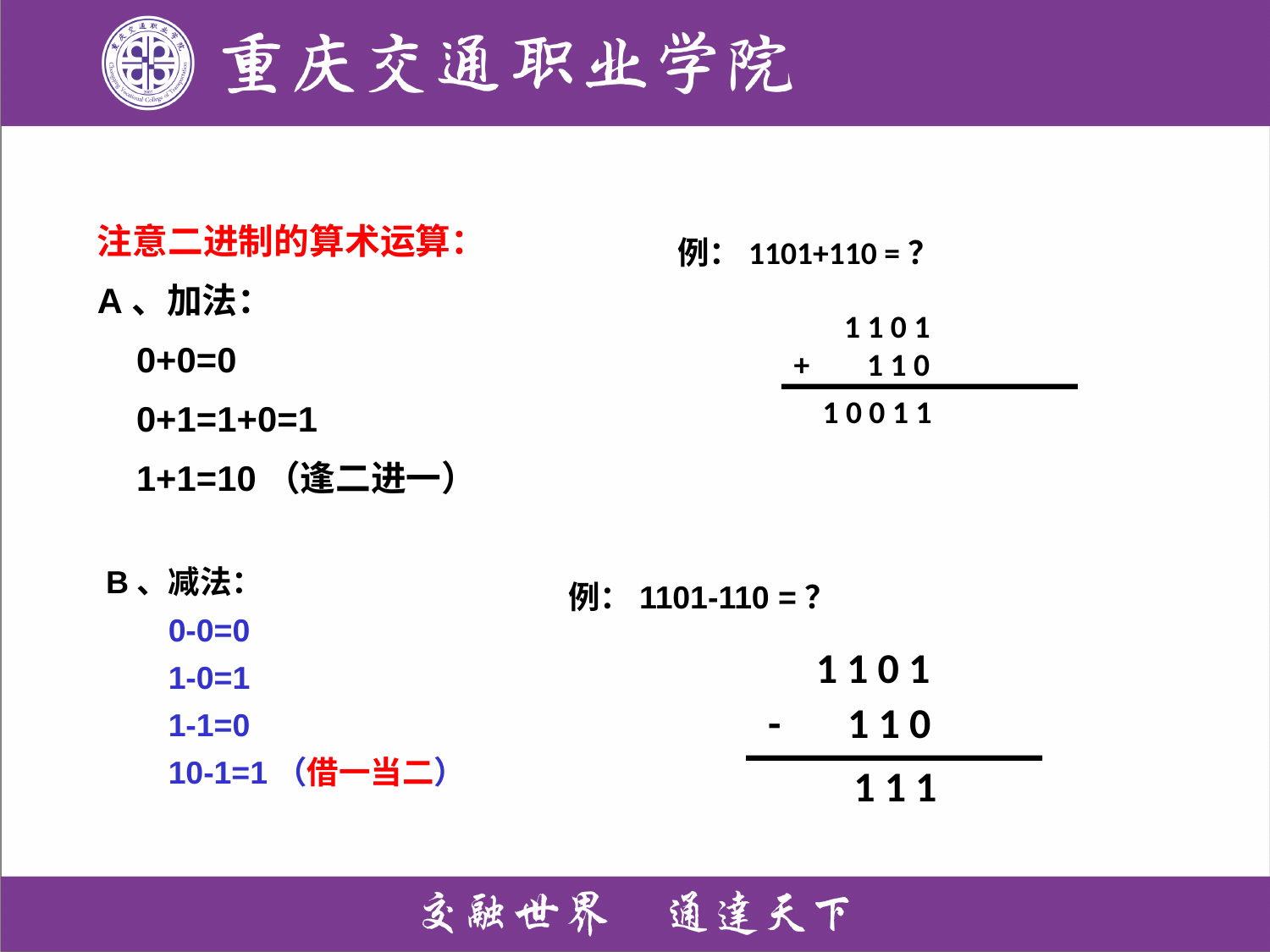

注意二进制的算术运算：
A、加法：
    0+0=0
    0+1=1+0=1
    1+1=10（逢二进一）
例：1101+110 =？
       1 1 0 1
+        1 1 0
    1 0 0 1 1

B、减法：
       0-0=0
       1-0=1
       1-1=0
       10-1=1（借一当二）
例：1101-110 =？
    1 1 0 1
 -       1 1 0
          1 1 1